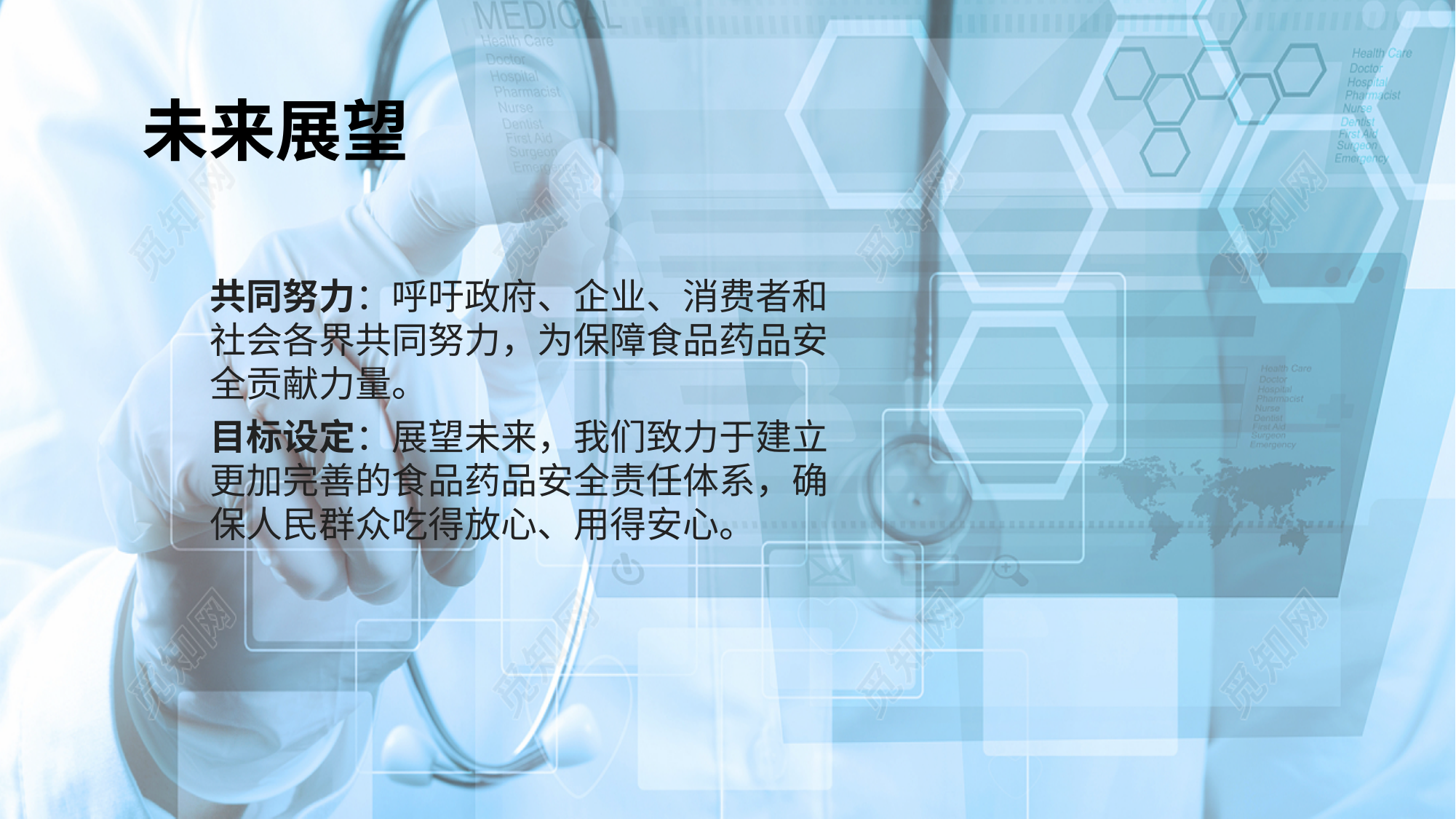

未来展望
共同努力：呼吁政府、企业、消费者和社会各界共同努力，为保障食品药品安全贡献力量。
目标设定：展望未来，我们致力于建立更加完善的食品药品安全责任体系，确保人民群众吃得放心、用得安心。